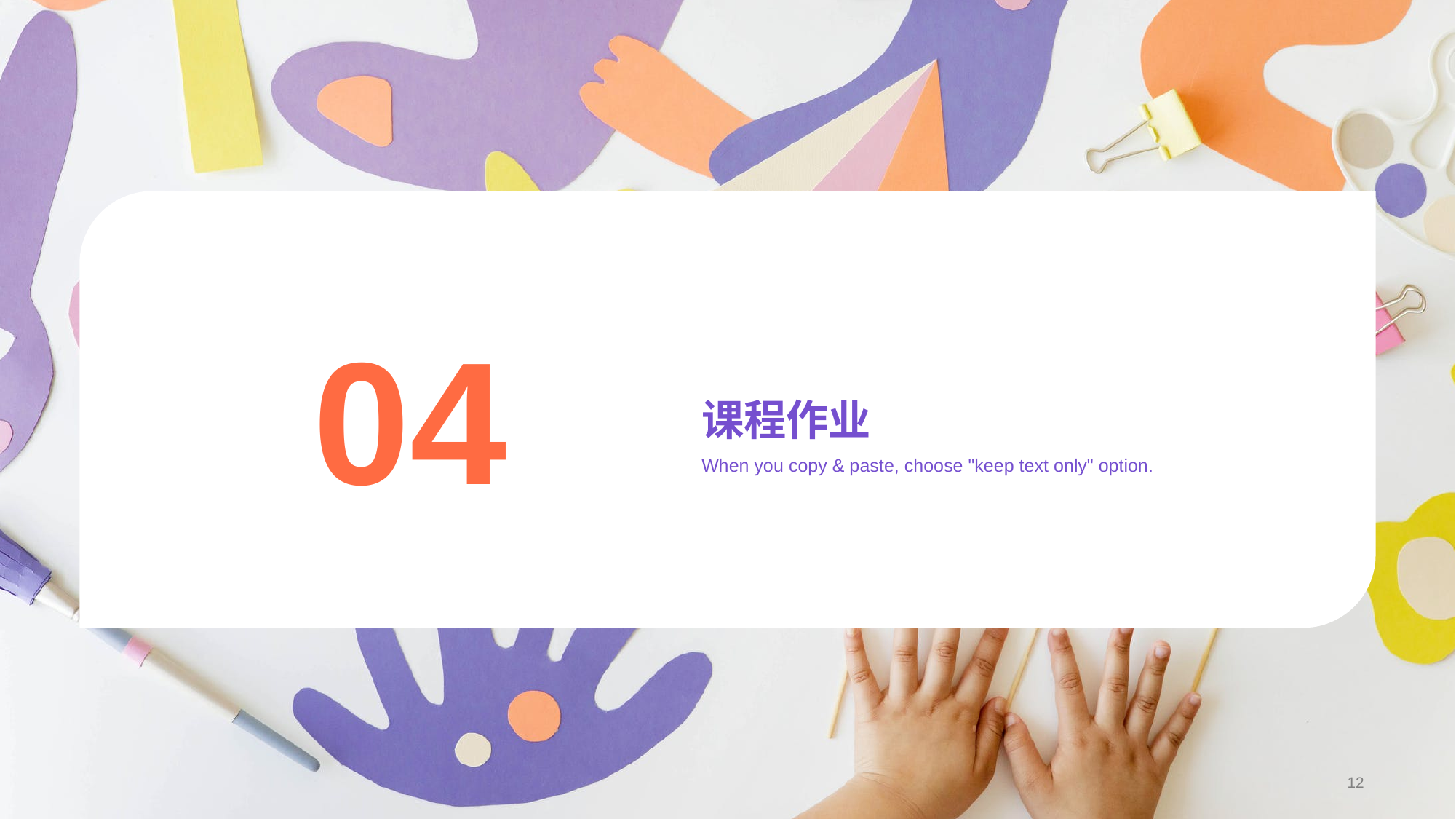

04
# 课程作业
When you copy & paste, choose "keep text only" option.
12